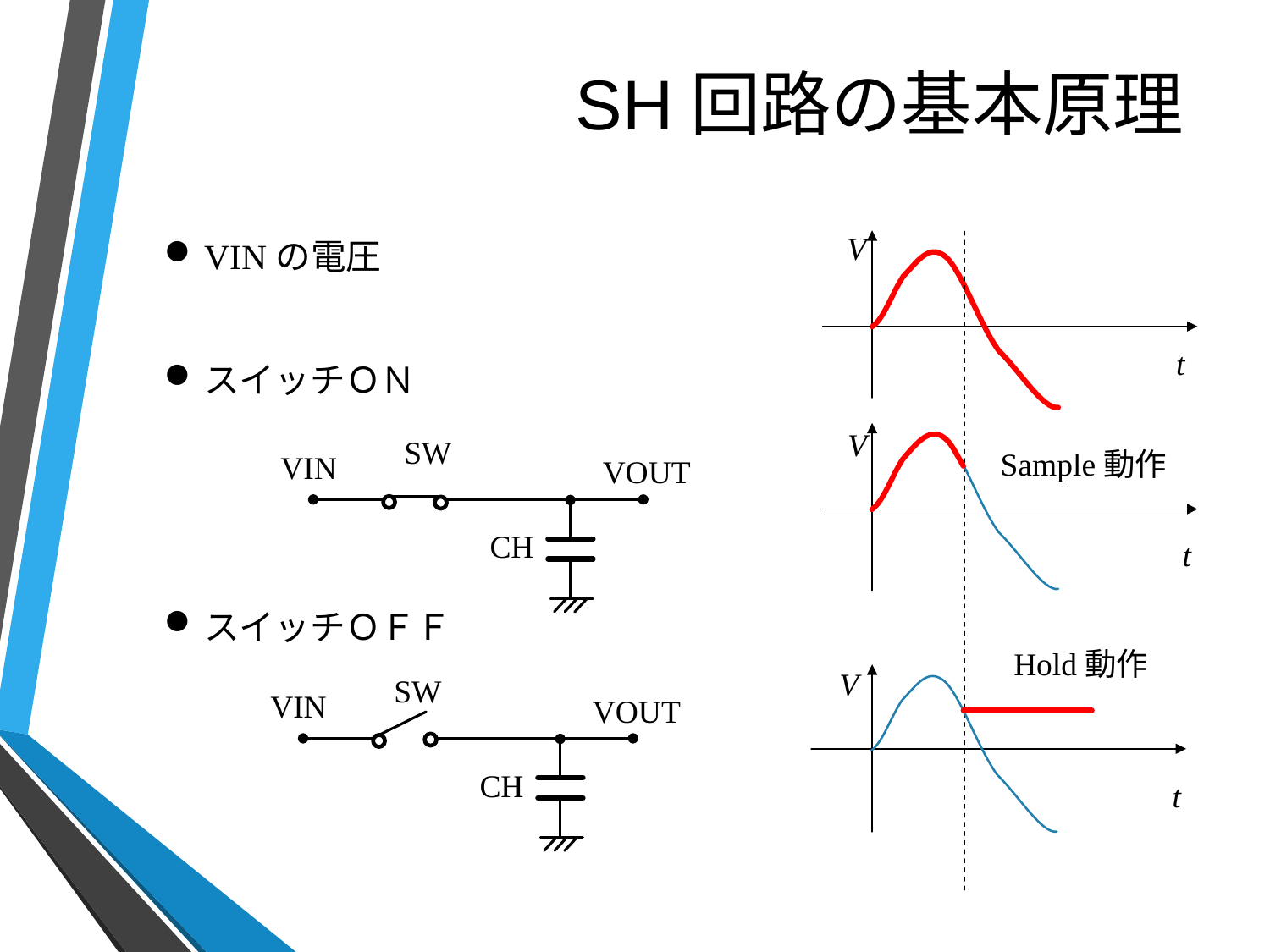

# SH回路の基本原理
V
VINの電圧

スイッチＯＮ

スイッチＯＦＦ

t
V
SW
VIN
VOUT

CH

Sample動作
t
Hold動作
V
SW
VIN
VOUT

CH

t